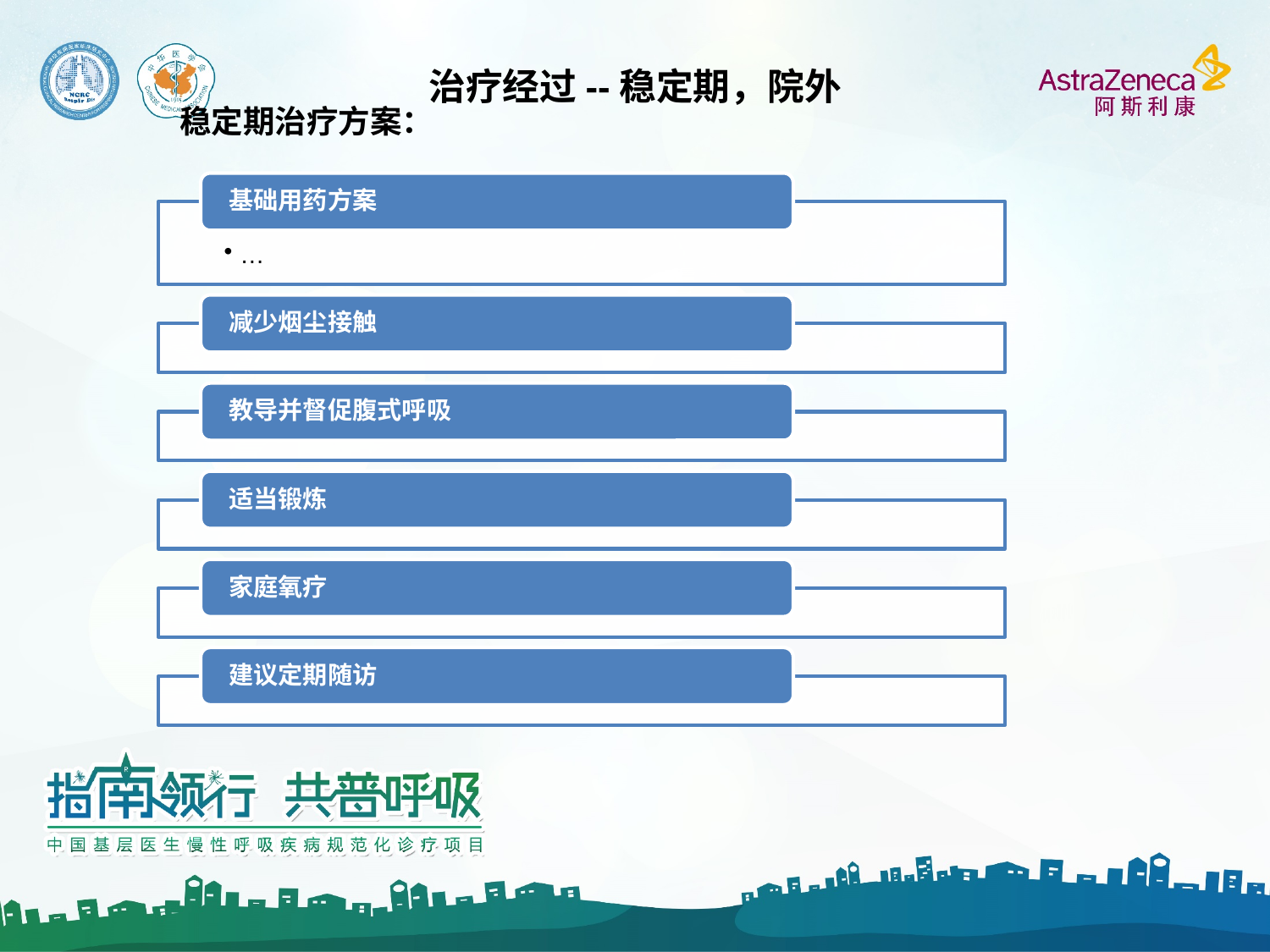

# 治疗经过--稳定期，院外
稳定期治疗方案：
…
基础用药方案
减少烟尘接触
教导并督促腹式呼吸
适当锻炼
家庭氧疗
建议定期随访